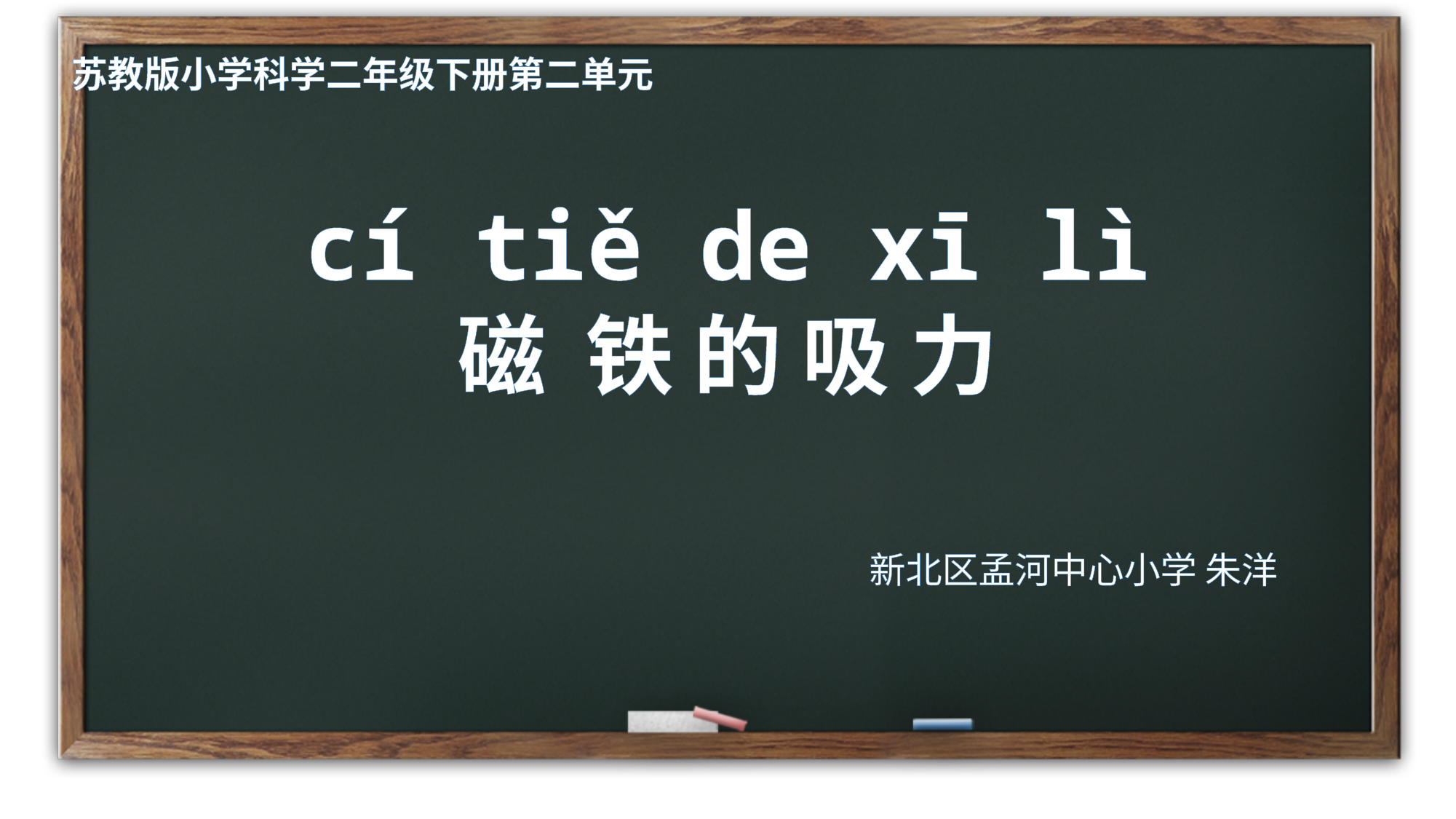

苏教版小学科学二年级下册第二单元
cí tiě de xī lì
# 磁  铁 的 吸 力
新北区孟河中心小学 朱洋